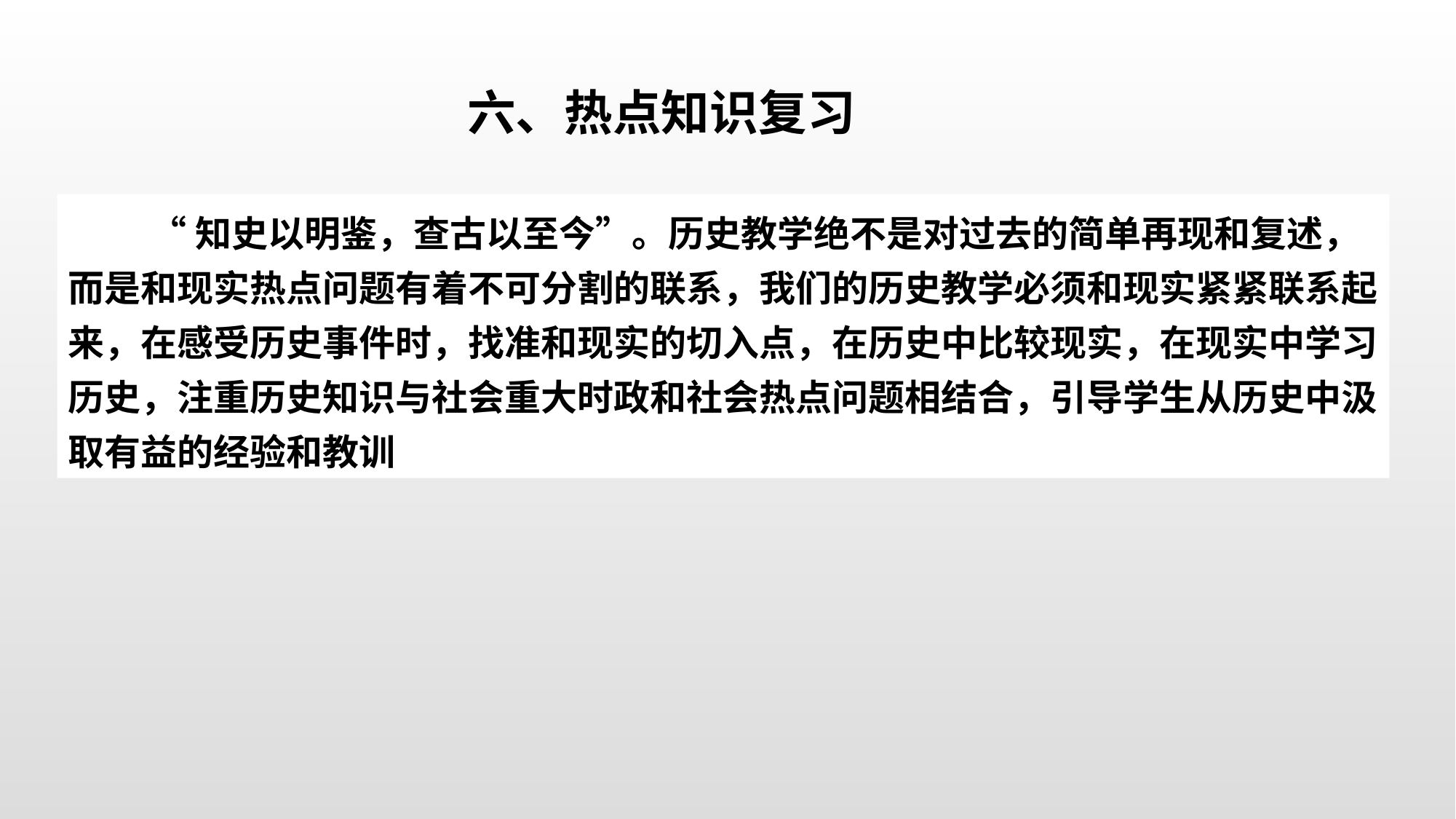

六、热点知识复习
            “知史以明鉴，查古以至今”。历史教学绝不是对过去的简单再现和复述，而是和现实热点问题有着不可分割的联系，我们的历史教学必须和现实紧紧联系起来，在感受历史事件时，找准和现实的切入点，在历史中比较现实，在现实中学习历史，注重历史知识与社会重大时政和社会热点问题相结合，引导学生从历史中汲取有益的经验和教训